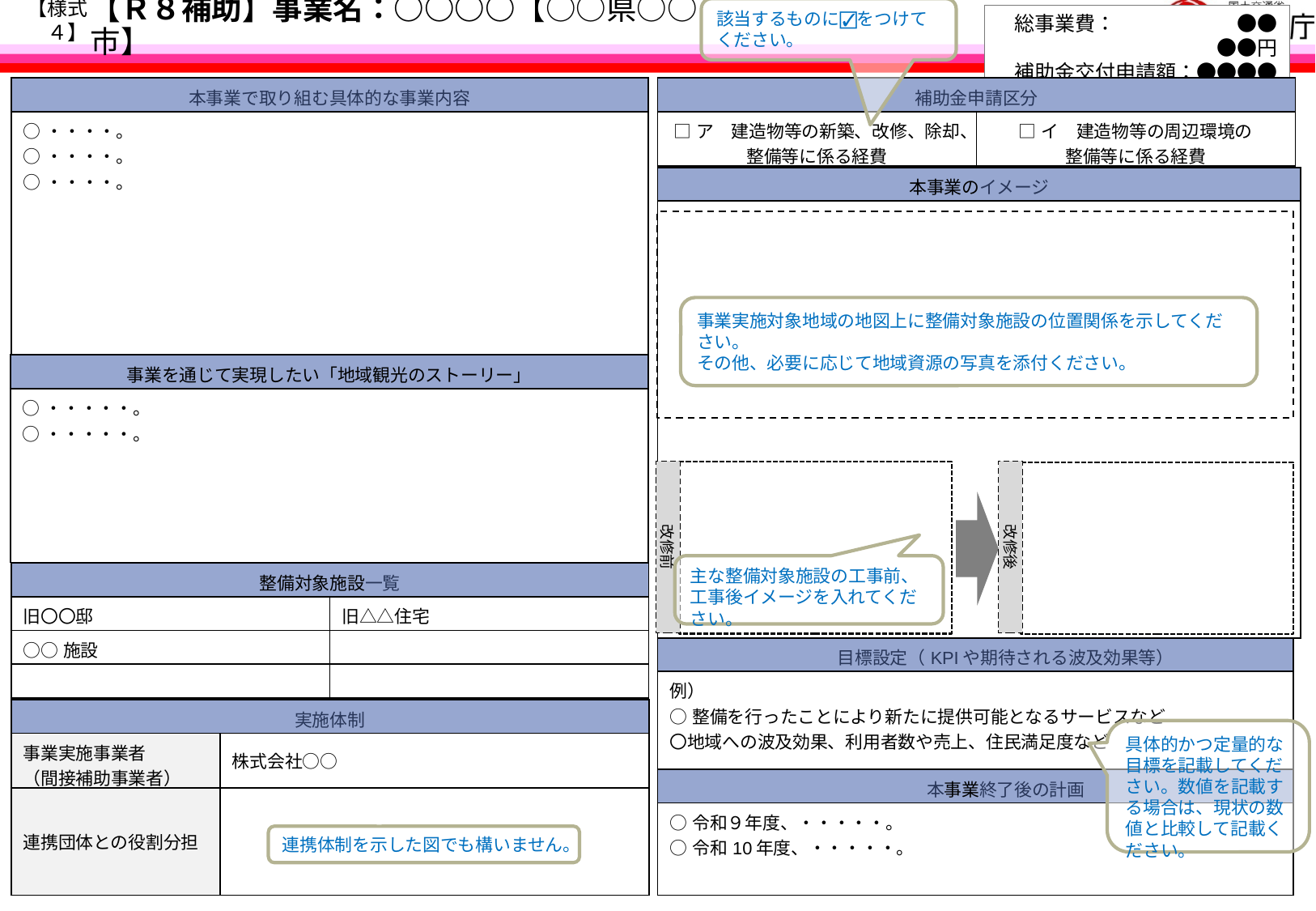

注１：公表される前提で作成してください。注２：事業の概要が本事業概要説明書１枚で分かるように簡潔に記載してください。
注３：青字の記入要領等を削除の上、記載してください。フォントサイズは【10.5ポイント以上】とし、重要な箇所は下線付きの赤字で記載してください。
該当するものに☑をつけてください。
【様式４】
総事業費：　　　　　　●●●●円
補助金交付申請額：●●●●円
# 【Ｒ８補助】事業名：○○○○【○○県○○市】
| 本事業で取り組む具体的な事業内容 |
| --- |
| ○・・・・。 ○・・・・。 ○・・・・。 |
| 補助金申請区分 |  |
| --- | --- |
| □ア　建造物等の新築、改修、除却、整備等に係る経費 | □イ　建造物等の周辺環境の 整備等に係る経費 |
| 本事業のイメージ |
| --- |
|  |

事業実施対象地域の地図上に整備対象施設の位置関係を示してください。
その他、必要に応じて地域資源の写真を添付ください。
| 事業を通じて実現したい「地域観光のストーリー」 |
| --- |
| ○・・・・・。 ○・・・・・。 |
改修後
改修前

主な整備対象施設の工事前、工事後イメージを入れてください。
| 整備対象施設一覧 |  |
| --- | --- |
| 旧〇〇邸 | 旧△△住宅 |
| ○○施設 |  |
|  |  |
| 目標設定（KPIや期待される波及効果等） |
| --- |
| 例） ○整備を行ったことにより新たに提供可能となるサービスなど 〇地域への波及効果、利用者数や売上、住民満足度など |
| 実施体制 |  |
| --- | --- |
| 事業実施事業者 （間接補助事業者） | 株式会社○○ |
| 連携団体との役割分担 |  |
具体的かつ定量的な目標を記載してください。数値を記載する場合は、現状の数値と比較して記載ください。
| 本事業終了後の計画 |
| --- |
| ○令和９年度、・・・・・。 ○令和10年度、・・・・・。 |
連携体制を示した図でも構いません。